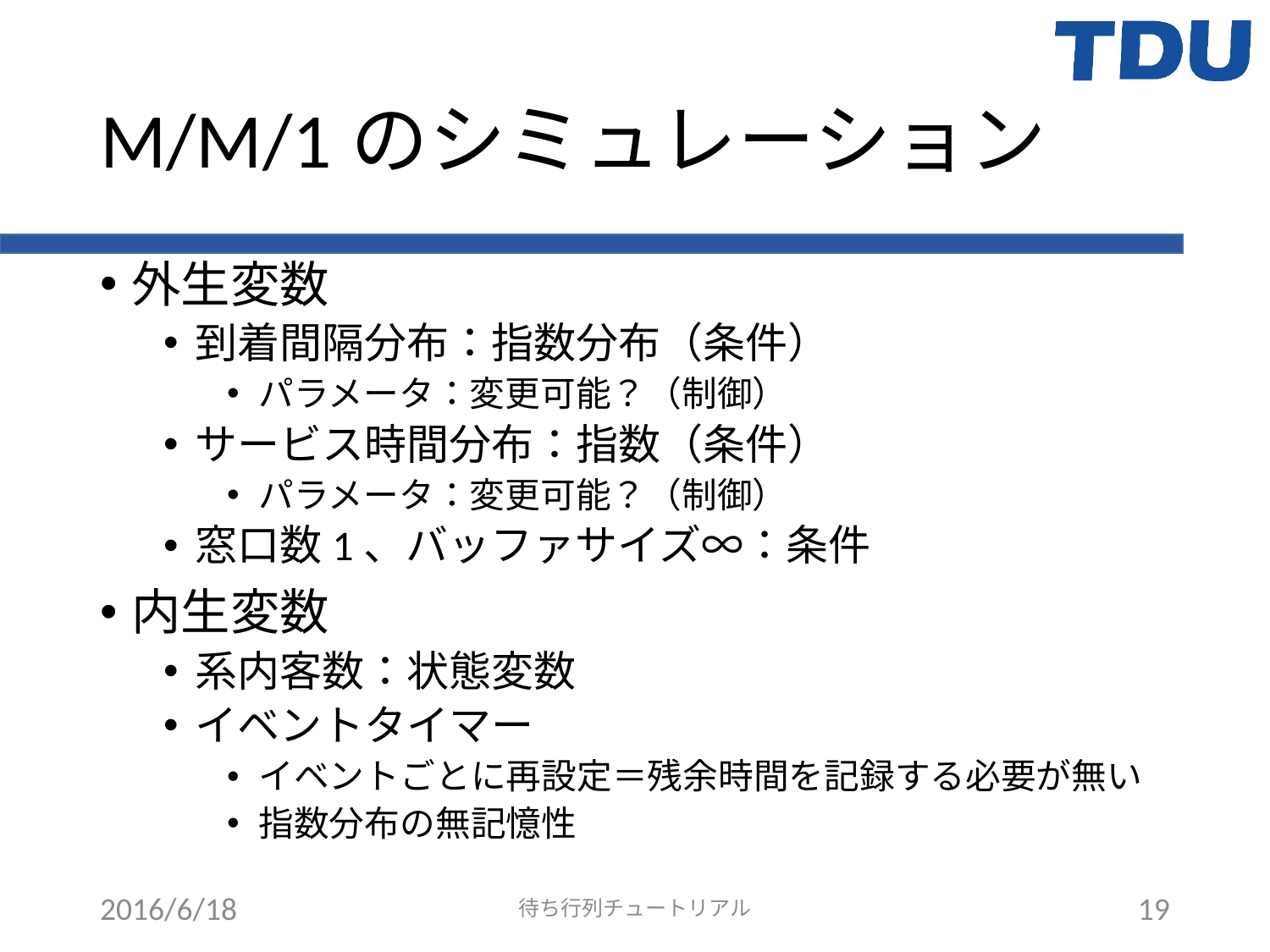

# M/M/1のシミュレーション
外生変数
到着間隔分布：指数分布（条件）
パラメータ：変更可能？（制御）
サービス時間分布：指数（条件）
パラメータ：変更可能？（制御）
窓口数1、バッファサイズ∞：条件
内生変数
系内客数：状態変数
イベントタイマー
イベントごとに再設定＝残余時間を記録する必要が無い
指数分布の無記憶性
2016/6/18
待ち行列チュートリアル
19